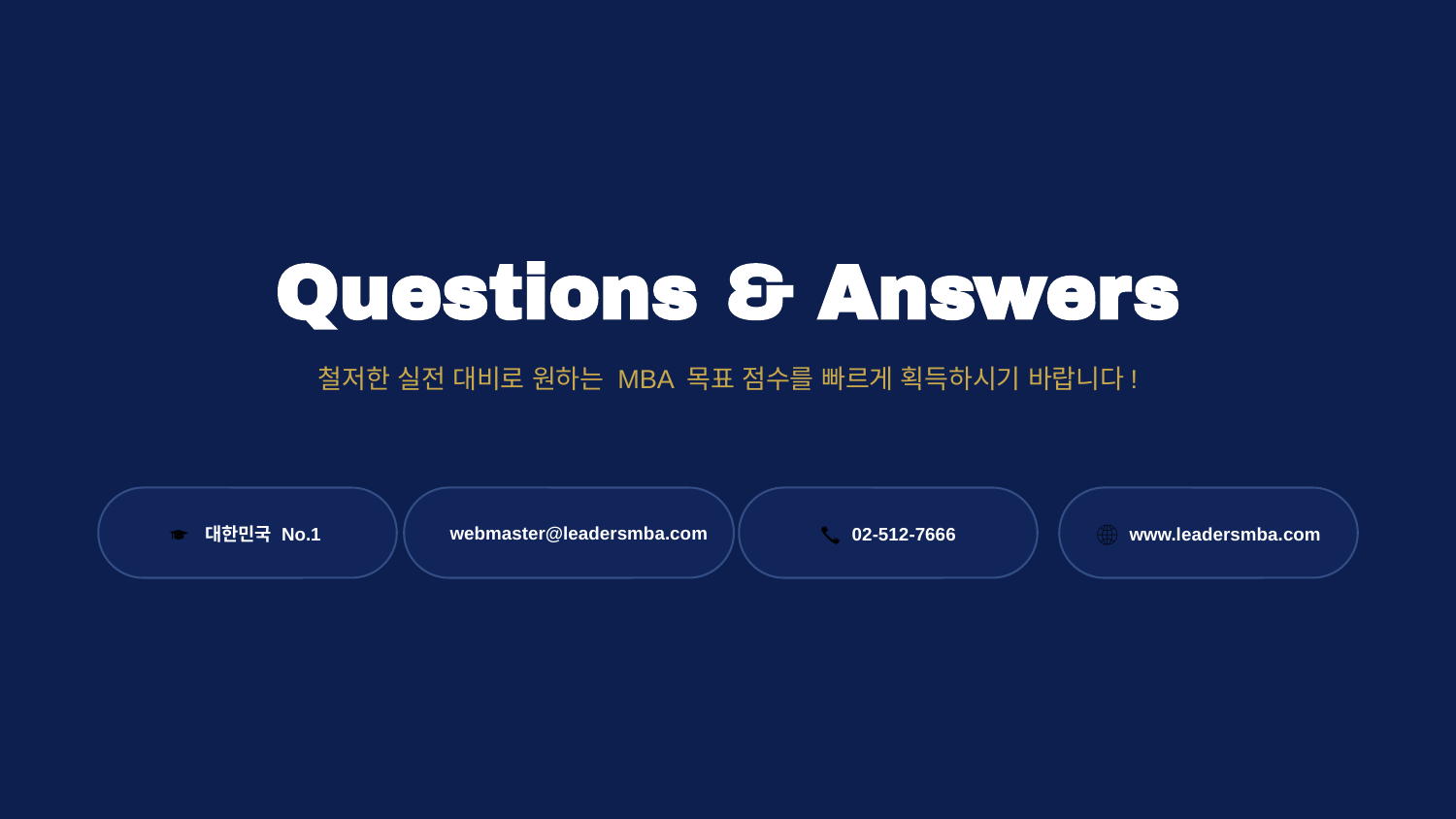

Questions & Answers
철저한 실전 대비로 원하는 MBA 목표 점수를 빠르게 획득하시기 바랍니다!

🎓  대한민국 No.1

webmaster@leadersmba.com

📞  02-512-7666

🌐  www.leadersmba.com